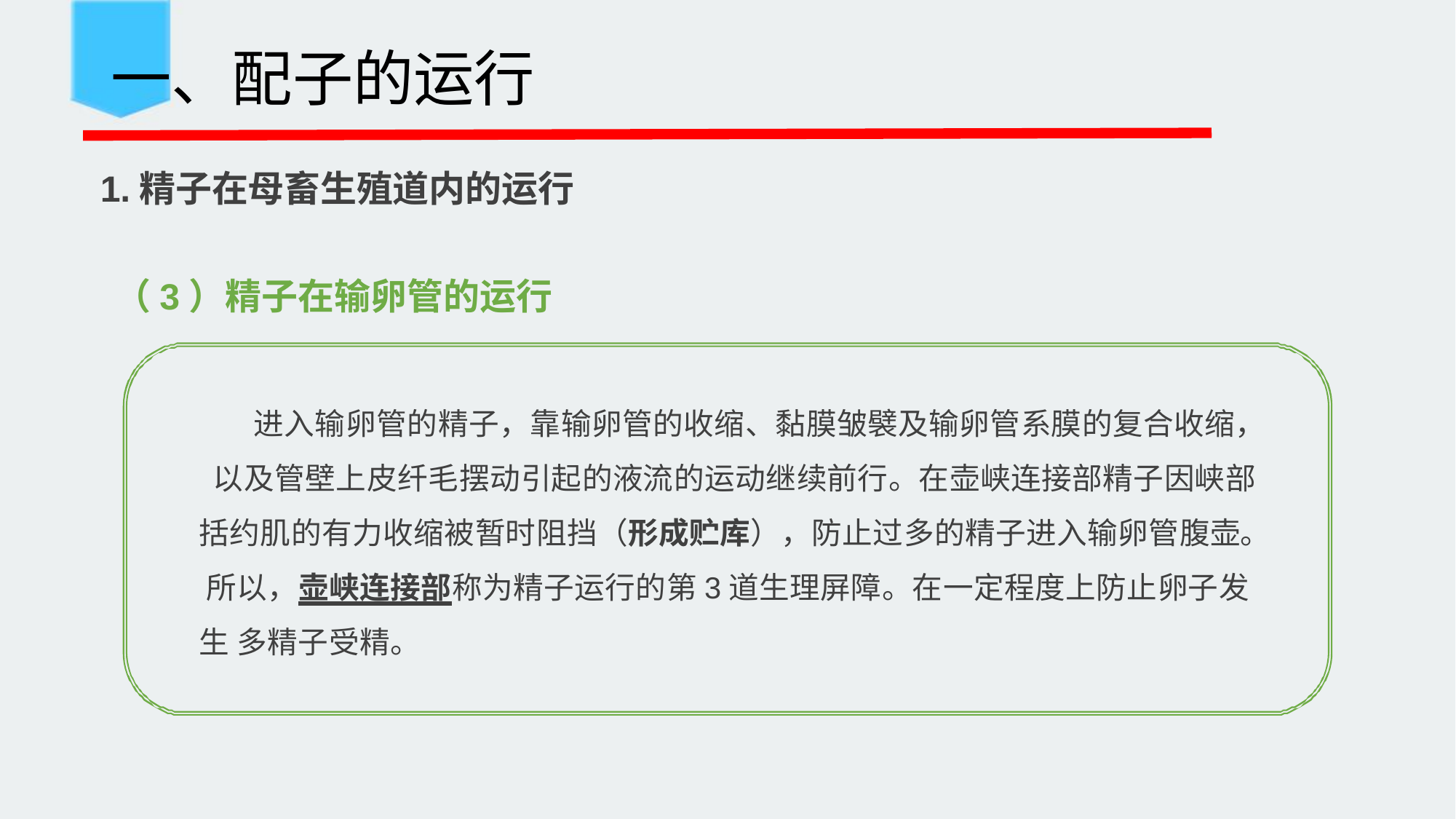

一、配子的运行
  1.精子在母畜生殖道内的运行

（3）精子在输卵管的运行

进入输卵管的精子，靠输卵管的收缩、黏膜皱襞及输卵管系膜的复合收缩，  以及管壁上皮纤毛摆动引起的液流的运动继续前行。在壶峡连接部精子因峡部 括约肌的有力收缩被暂时阻挡（形成贮库），防止过多的精子进入输卵管腹壶。 所以，壶峡连接部称为精子运行的第3道生理屏障。在一定程度上防止卵子发生 多精子受精。